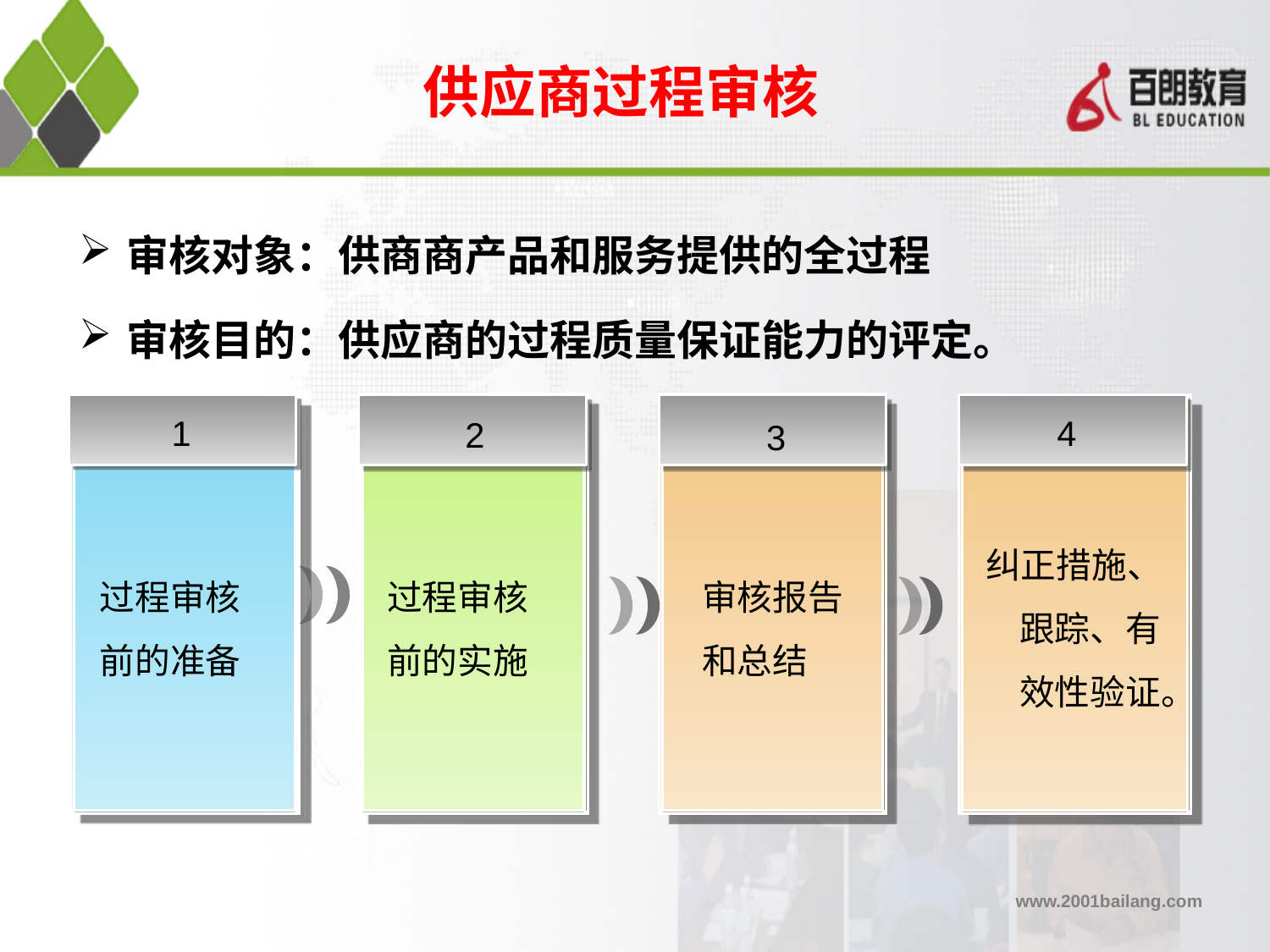

# 供应商过程审核
审核对象：供商商产品和服务提供的全过程
审核目的：供应商的过程质量保证能力的评定。

1
4
2
3
纠正措施、跟踪、有效性验证。
审核报告和总结
过程审核前的实施
过程审核前的准备